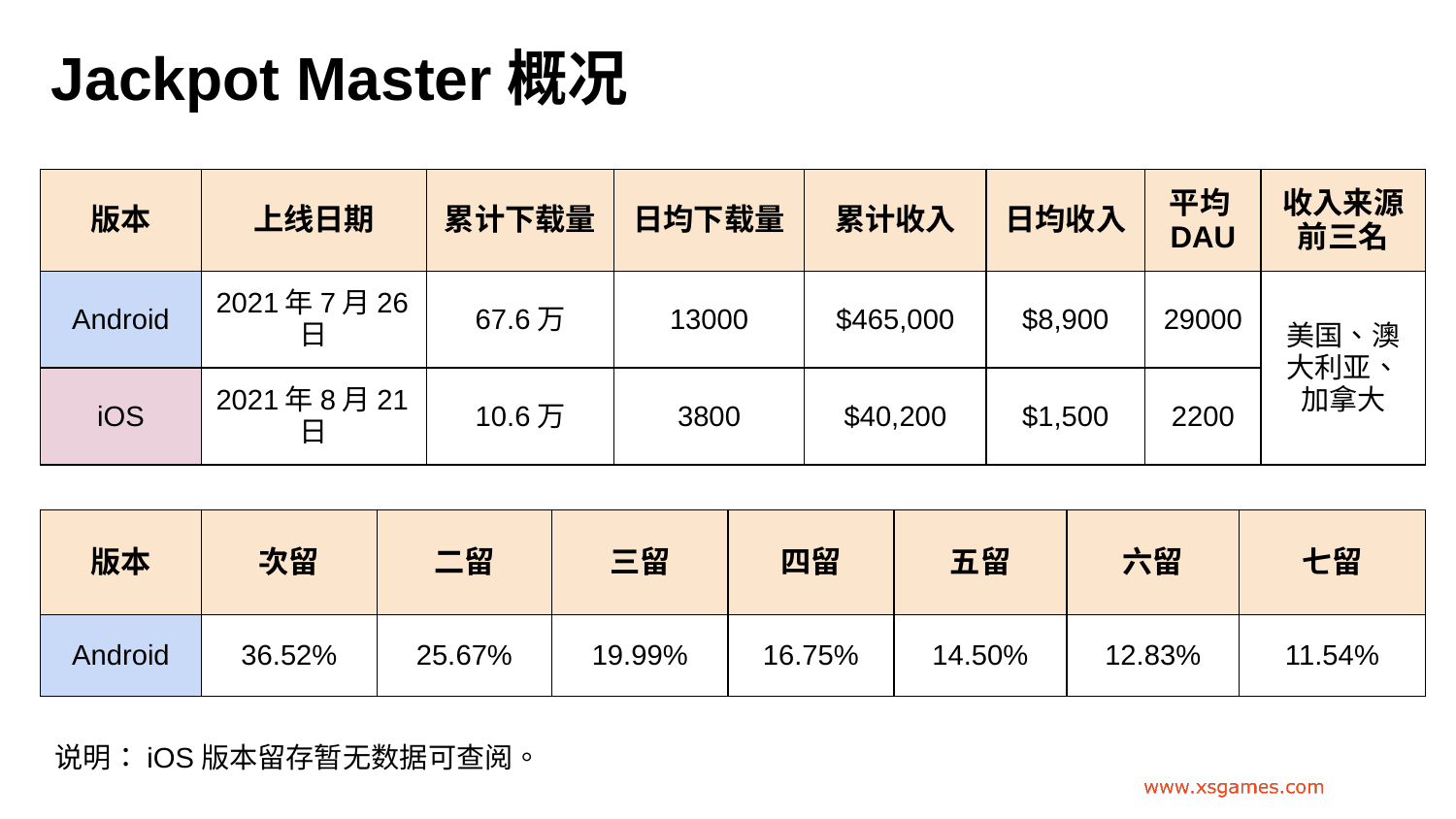

Jackpot Master概况
| 版本 | 上线日期 | 累计下载量 | 日均下载量 | 累计收入 | 日均收入 | 平均DAU | 收入来源前三名 |
| --- | --- | --- | --- | --- | --- | --- | --- |
| Android | 2021年7月26日 | 67.6万 | 13000 | $465,000 | $8,900 | 29000 | 美国、澳大利亚、加拿大 |
| iOS | 2021年8月21日 | 10.6万 | 3800 | $40,200 | $1,500 | 2200 |  |
| 版本 | 次留 | 二留 | 三留 | 四留 | 五留 | 六留 | 七留 |
| --- | --- | --- | --- | --- | --- | --- | --- |
| Android | 36.52% | 25.67% | 19.99% | 16.75% | 14.50% | 12.83% | 11.54% |
说明：iOS版本留存暂无数据可查阅。